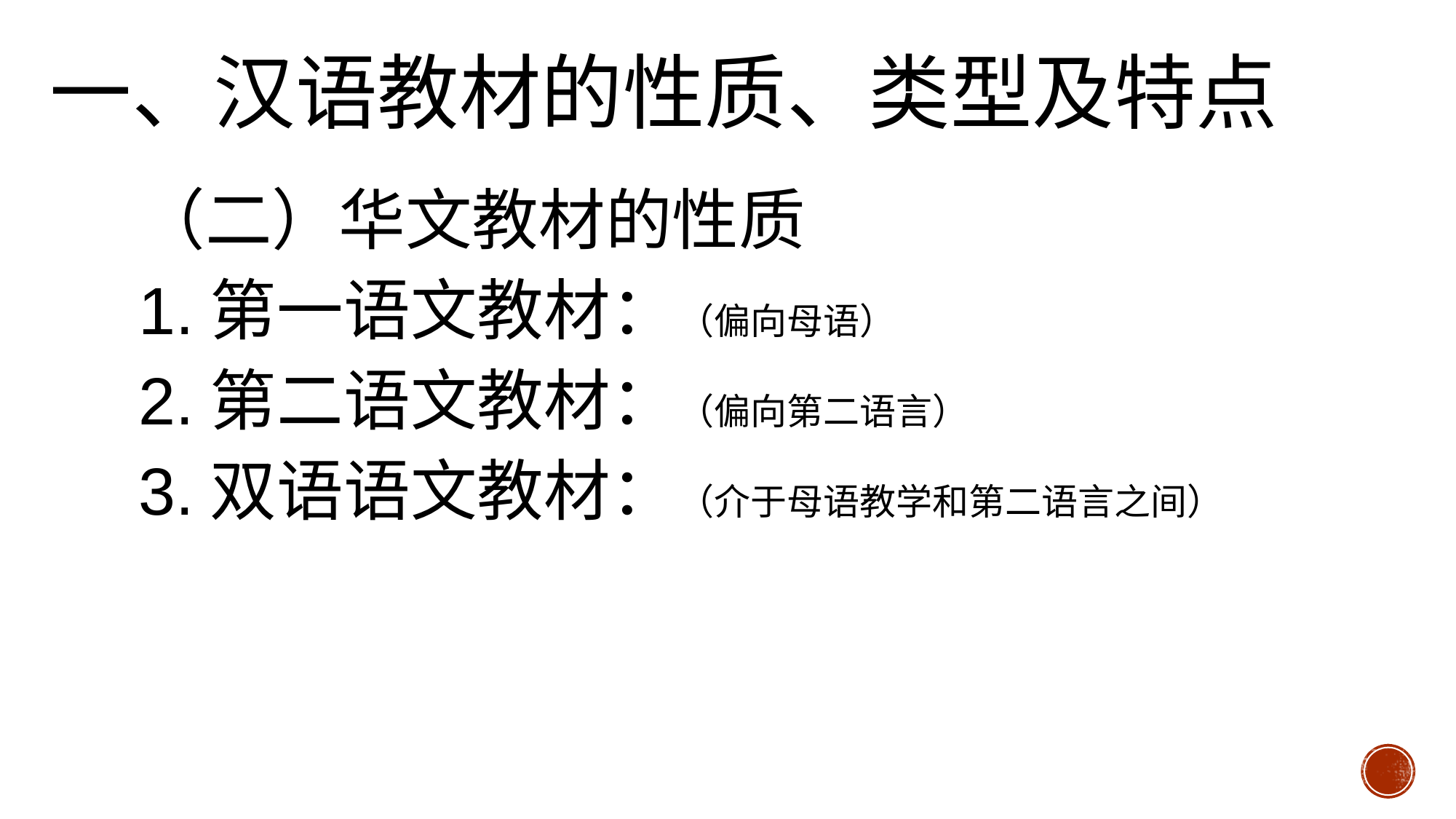

# 一、汉语教材的性质、类型及特点
（二）华文教材的性质
1.第一语文教材：（偏向母语）
2.第二语文教材：（偏向第二语言）
3.双语语文教材：（介于母语教学和第二语言之间）